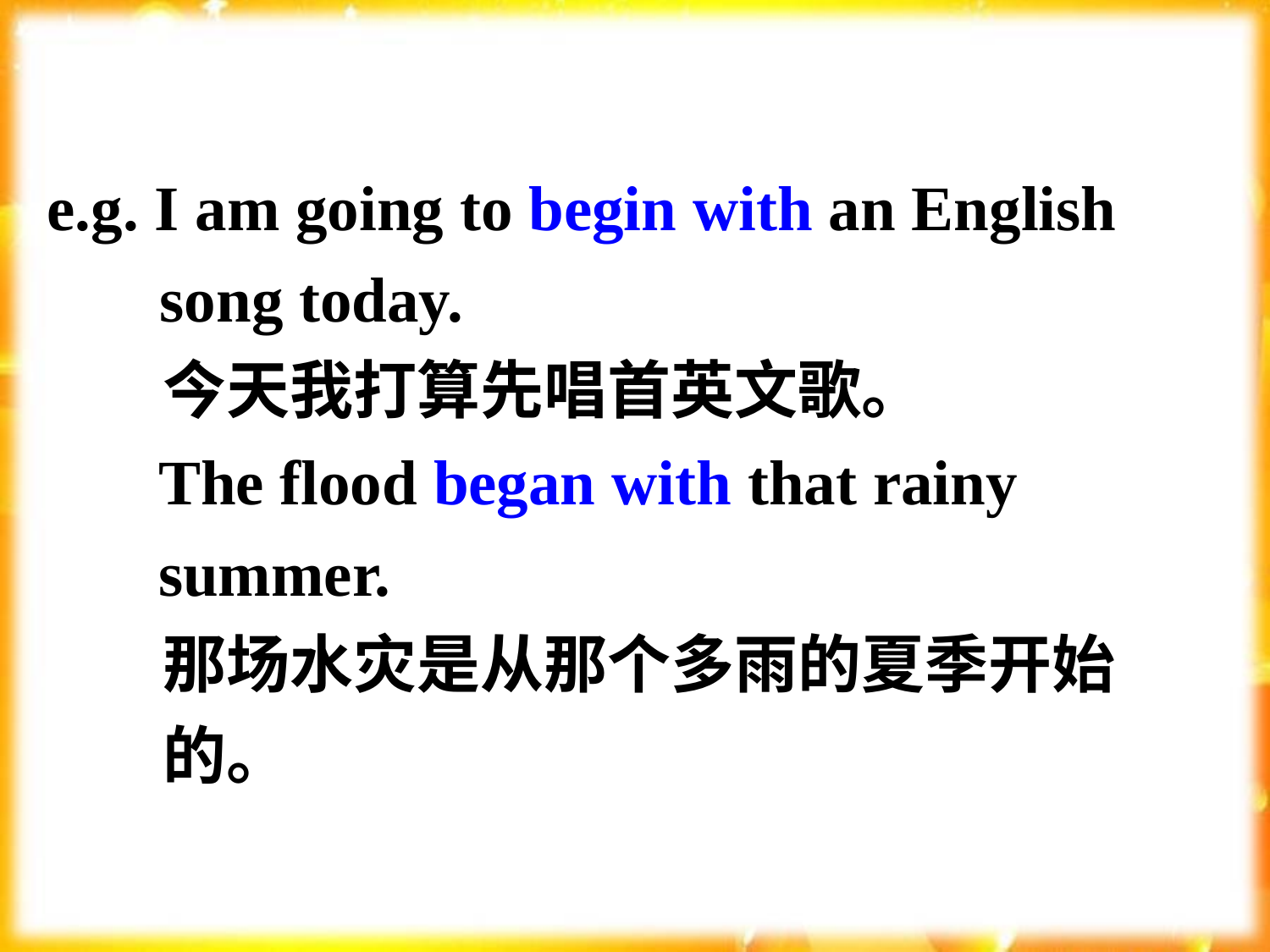

e.g. I am going to begin with an English song today.
       今天我打算先唱首英文歌。
       The flood began with that rainy
       summer.
       那场水灾是从那个多雨的夏季开始
       的。